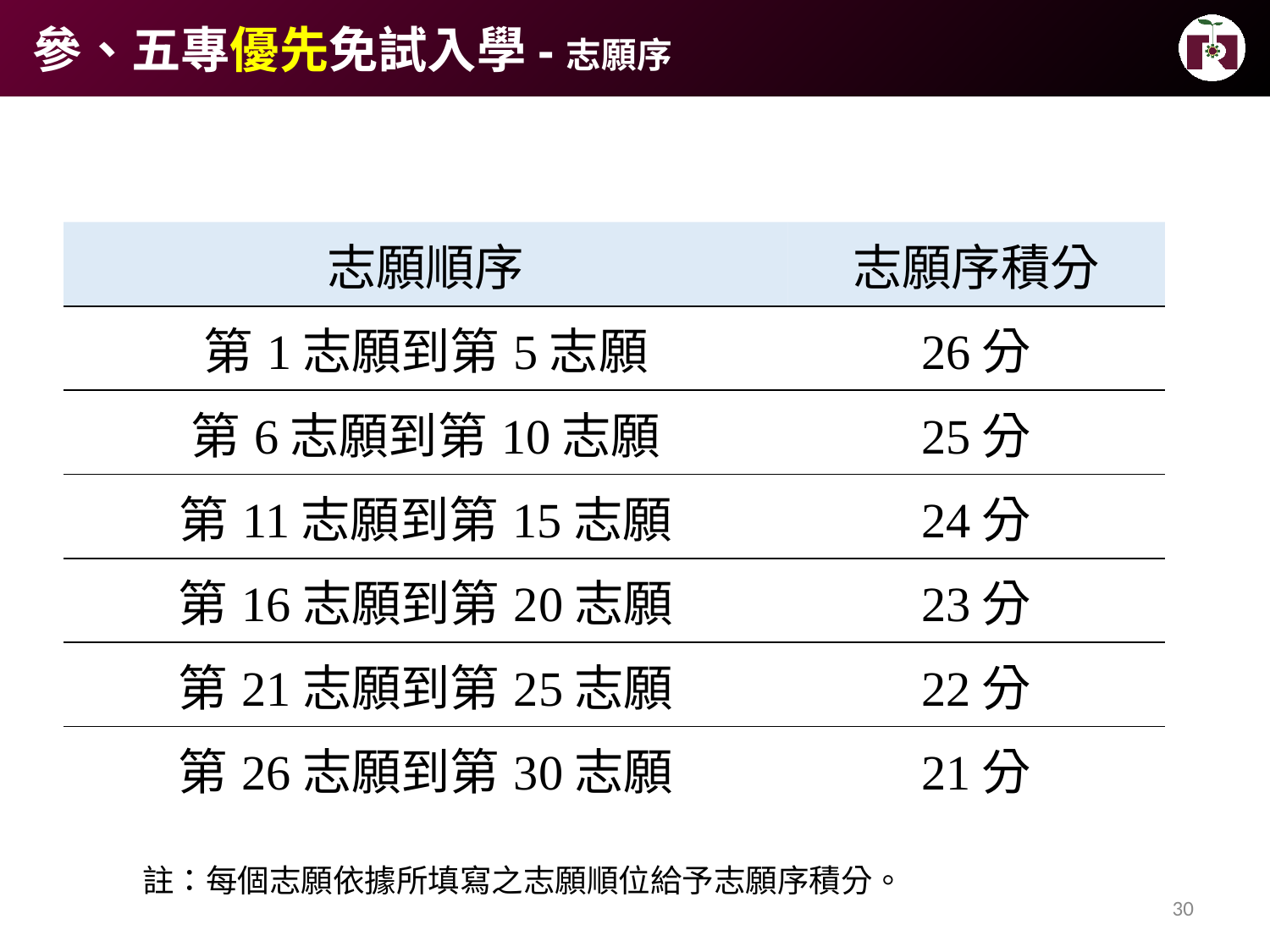

參、五專優先免試入學-志願序
| 志願順序 | 志願序積分 |
| --- | --- |
| 第1志願到第5志願 | 26分 |
| 第6志願到第10志願 | 25分 |
| 第11志願到第15志願 | 24分 |
| 第16志願到第20志願 | 23分 |
| 第21志願到第25志願 | 22分 |
| 第26志願到第30志願 | 21分 |
註：每個志願依據所填寫之志願順位給予志願序積分。
30